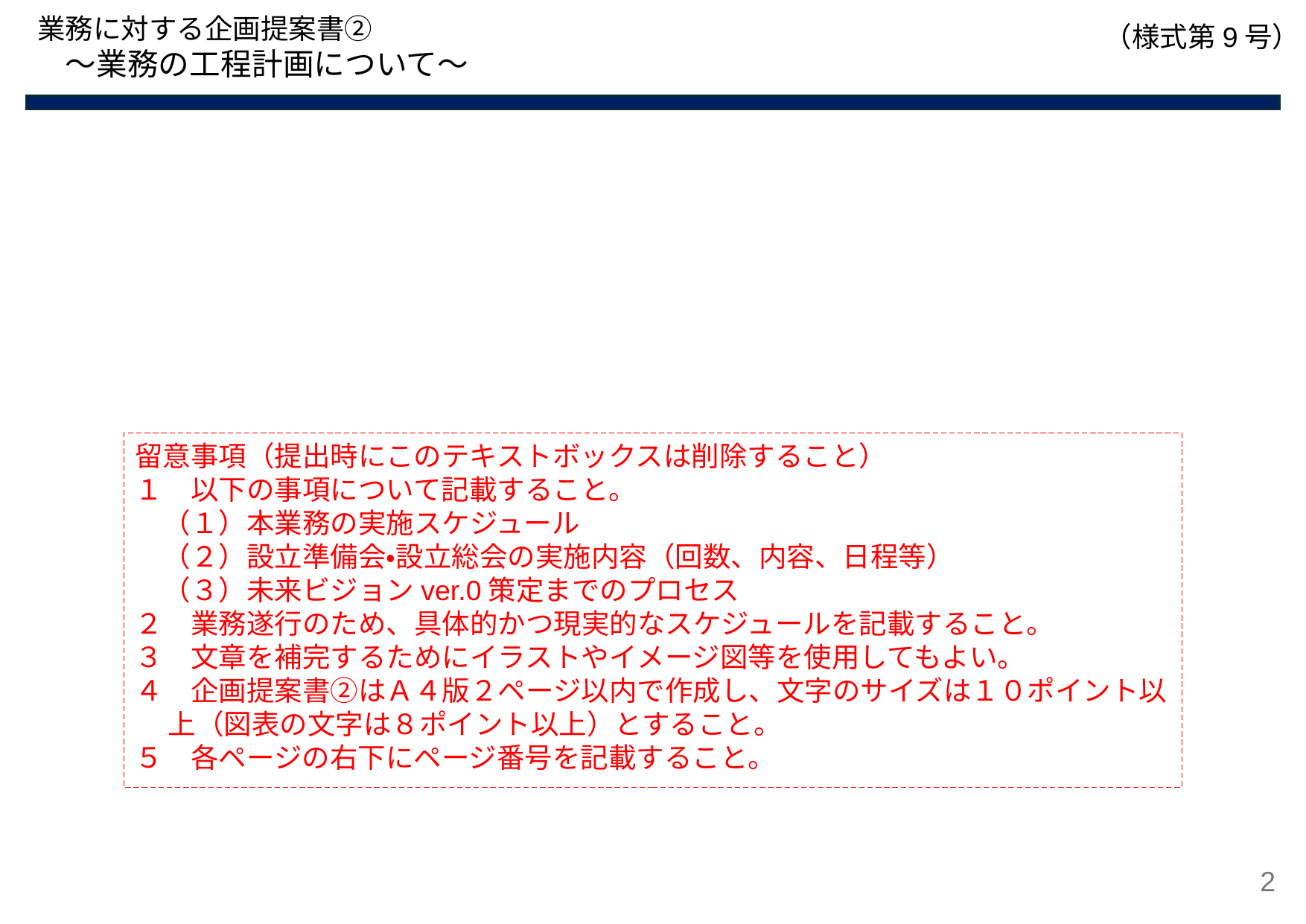

業務に対する企画提案書②
　～業務の工程計画について～
（様式第9号）

留意事項（提出時にこのテキストボックスは削除すること）
１　以下の事項について記載すること。
　（１）本業務の実施スケジュール
　（２）設立準備会・設立総会の実施内容（回数、内容、日程等）
　（３）未来ビジョンver.0策定までのプロセス
２　業務遂行のため、具体的かつ現実的なスケジュールを記載すること。
３　文章を補完するためにイラストやイメージ図等を使用してもよい。
４　企画提案書②はＡ４版２ページ以内で作成し、文字のサイズは１０ポイント以上（図表の文字は８ポイント以上）とすること。
５　各ページの右下にページ番号を記載すること。
2